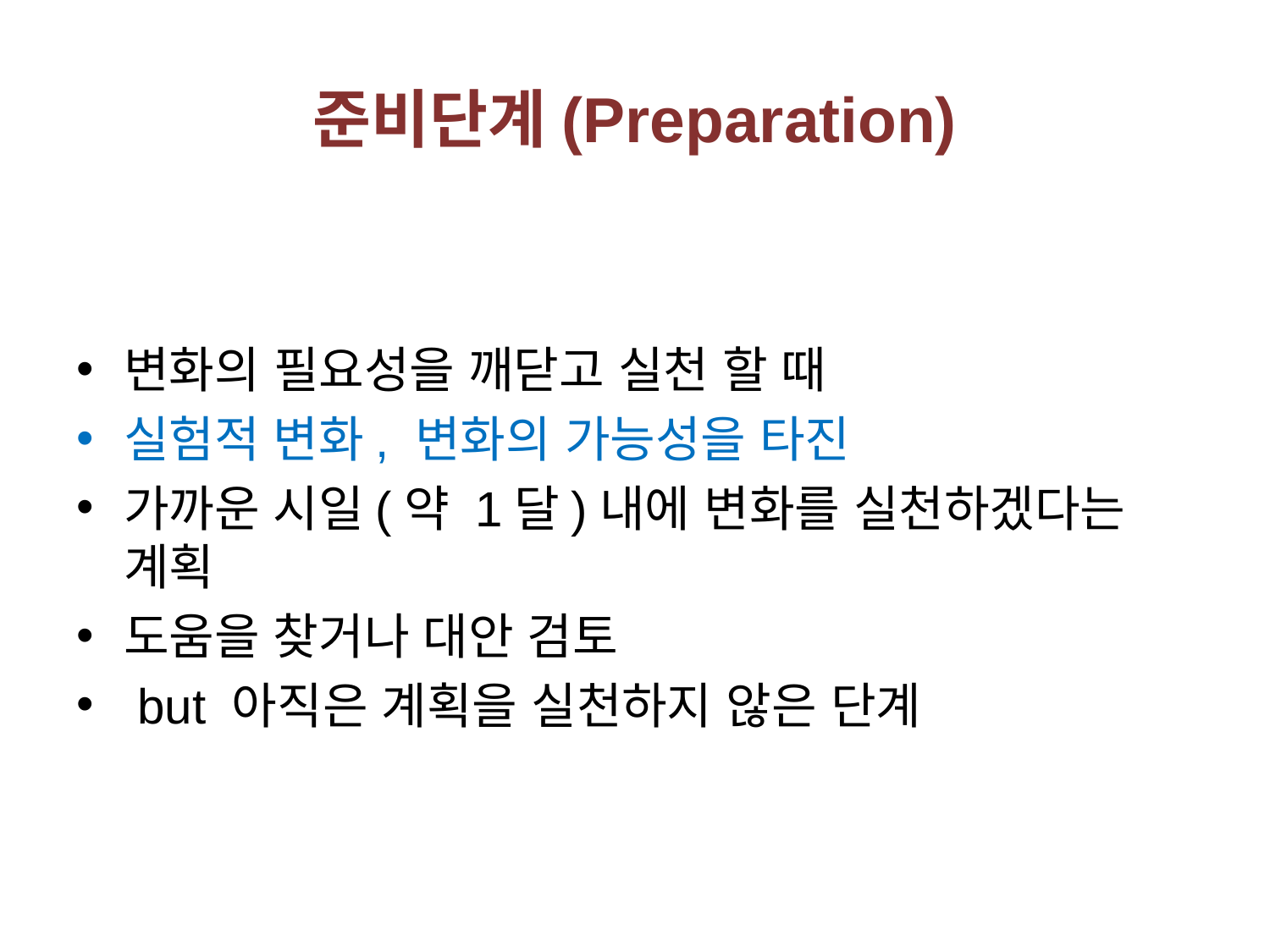

# 준비단계(Preparation)
변화의 필요성을 깨닫고 실천 할 때
실험적 변화, 변화의 가능성을 타진
가까운 시일(약 1달)내에 변화를 실천하겠다는 계획
도움을 찾거나 대안 검토
 but 아직은 계획을 실천하지 않은 단계